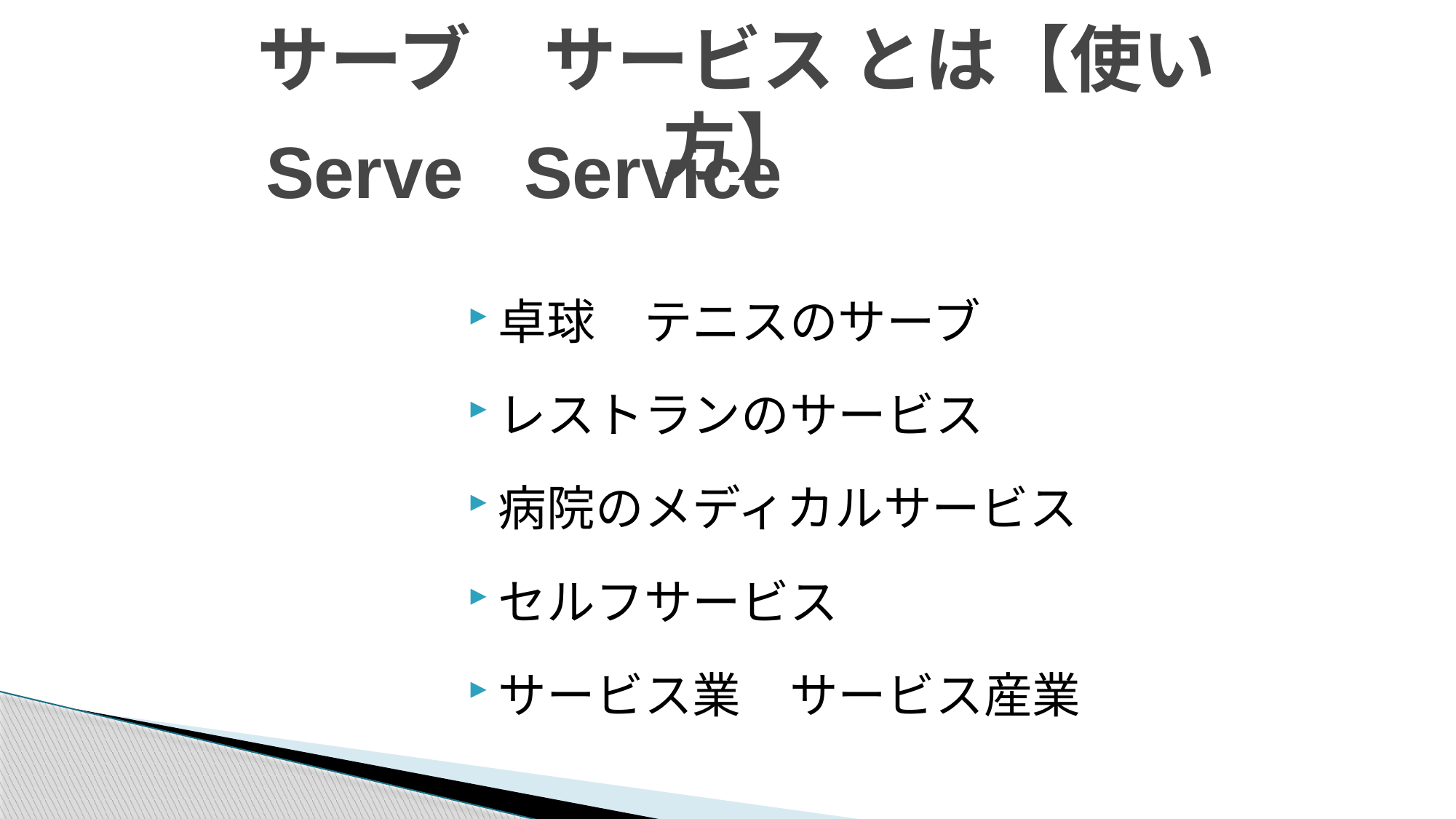

# サーブ　サービス とは【使い方】
Serve   Service
卓球　テニスのサーブ
レストランのサービス
病院のメディカルサービス
セルフサービス
サービス業　サービス産業